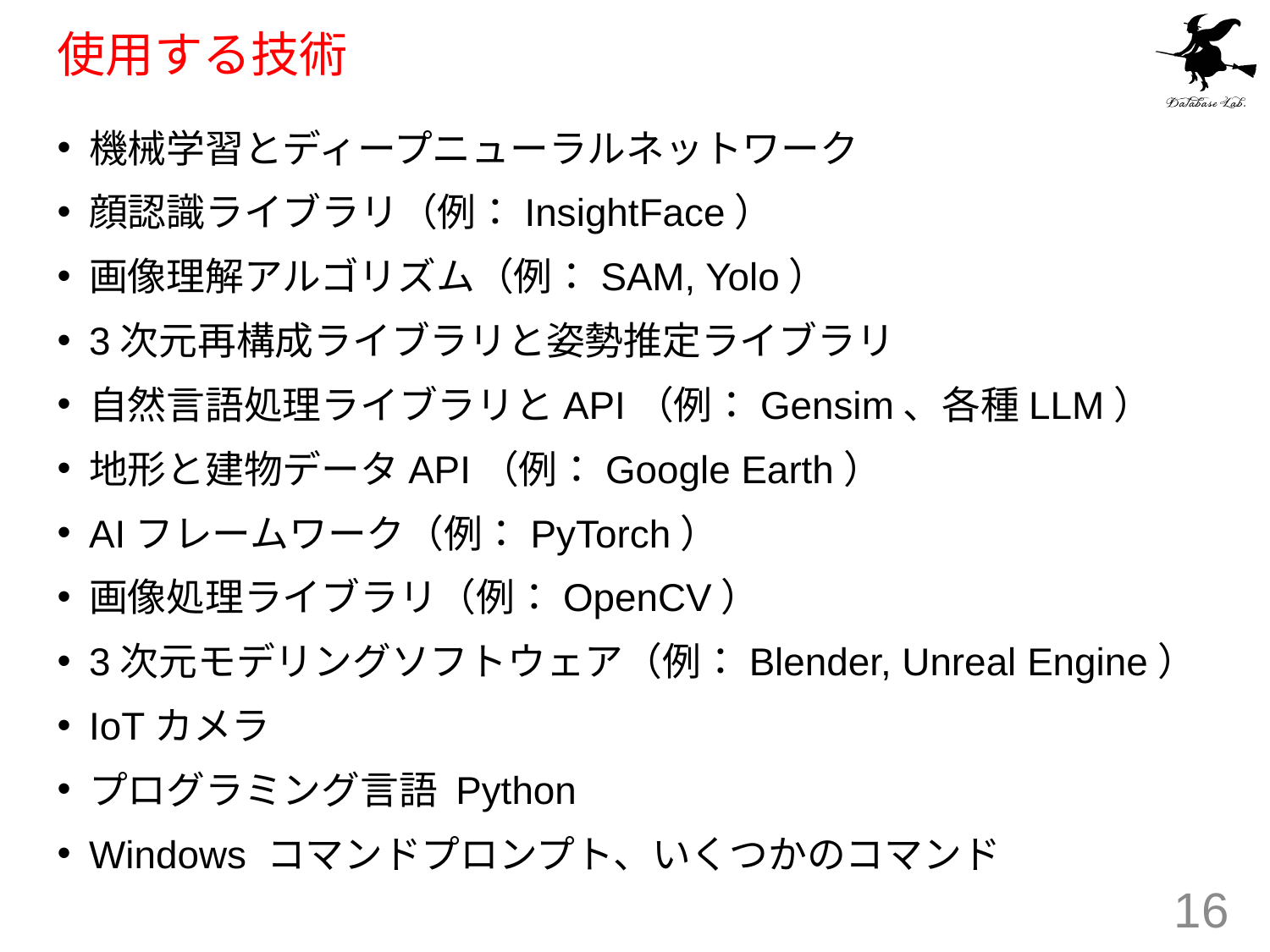

# 使用する技術
機械学習とディープニューラルネットワーク
顔認識ライブラリ（例：InsightFace）
画像理解アルゴリズム（例：SAM, Yolo）
3次元再構成ライブラリと姿勢推定ライブラリ
自然言語処理ライブラリとAPI（例：Gensim、各種LLM）
地形と建物データAPI（例：Google Earth）
AIフレームワーク（例：PyTorch）
画像処理ライブラリ（例：OpenCV）
3次元モデリングソフトウェア（例：Blender, Unreal Engine）
IoTカメラ
プログラミング言語 Python
Windows コマンドプロンプト、いくつかのコマンド

16